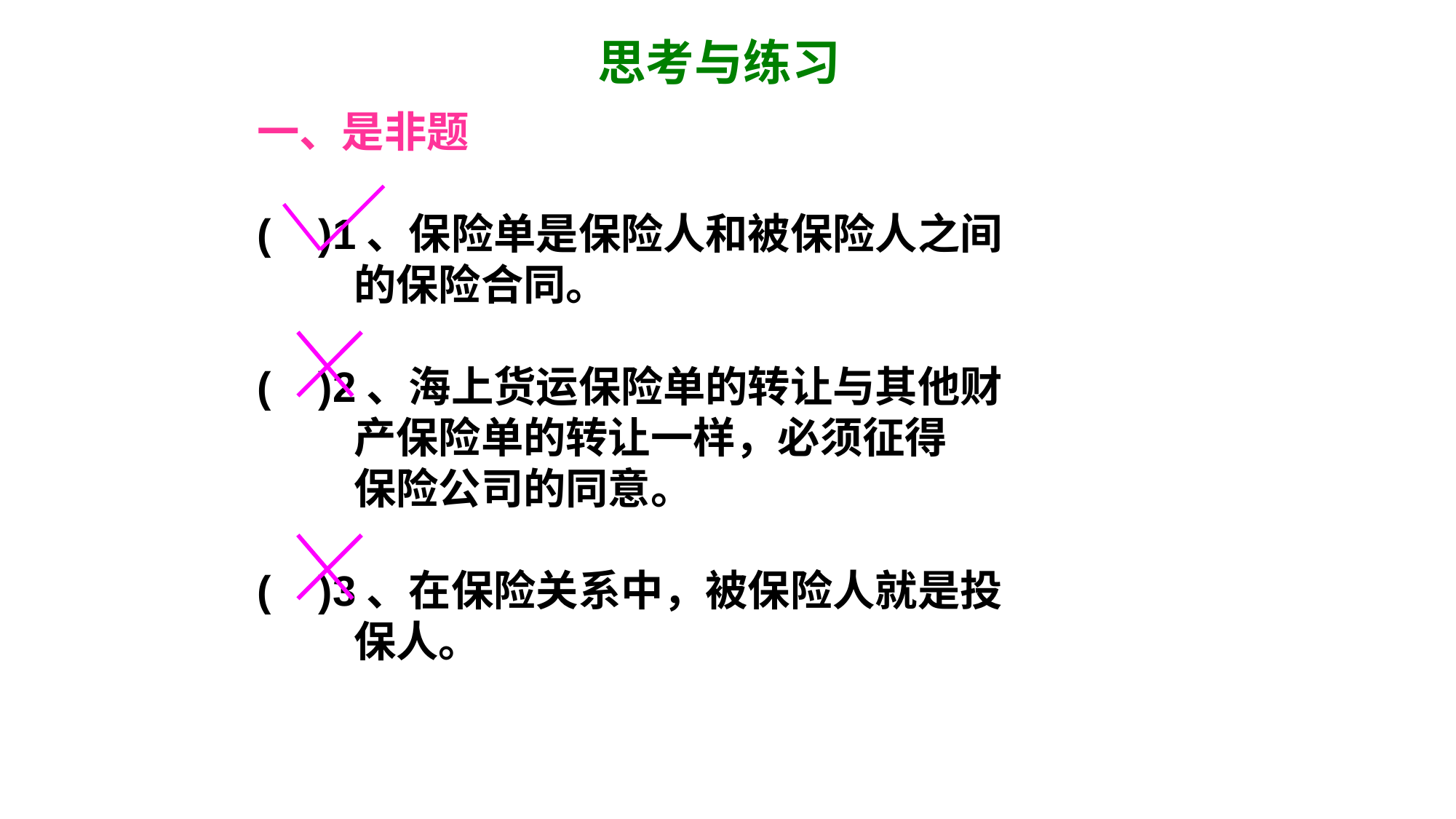

思考与练习
一、是非题

(    )1、保险单是保险人和被保险人之间
         的保险合同。

(    )2、海上货运保险单的转让与其他财
         产保险单的转让一样，必须征得
         保险公司的同意。

(    )3、在保险关系中，被保险人就是投
         保人。